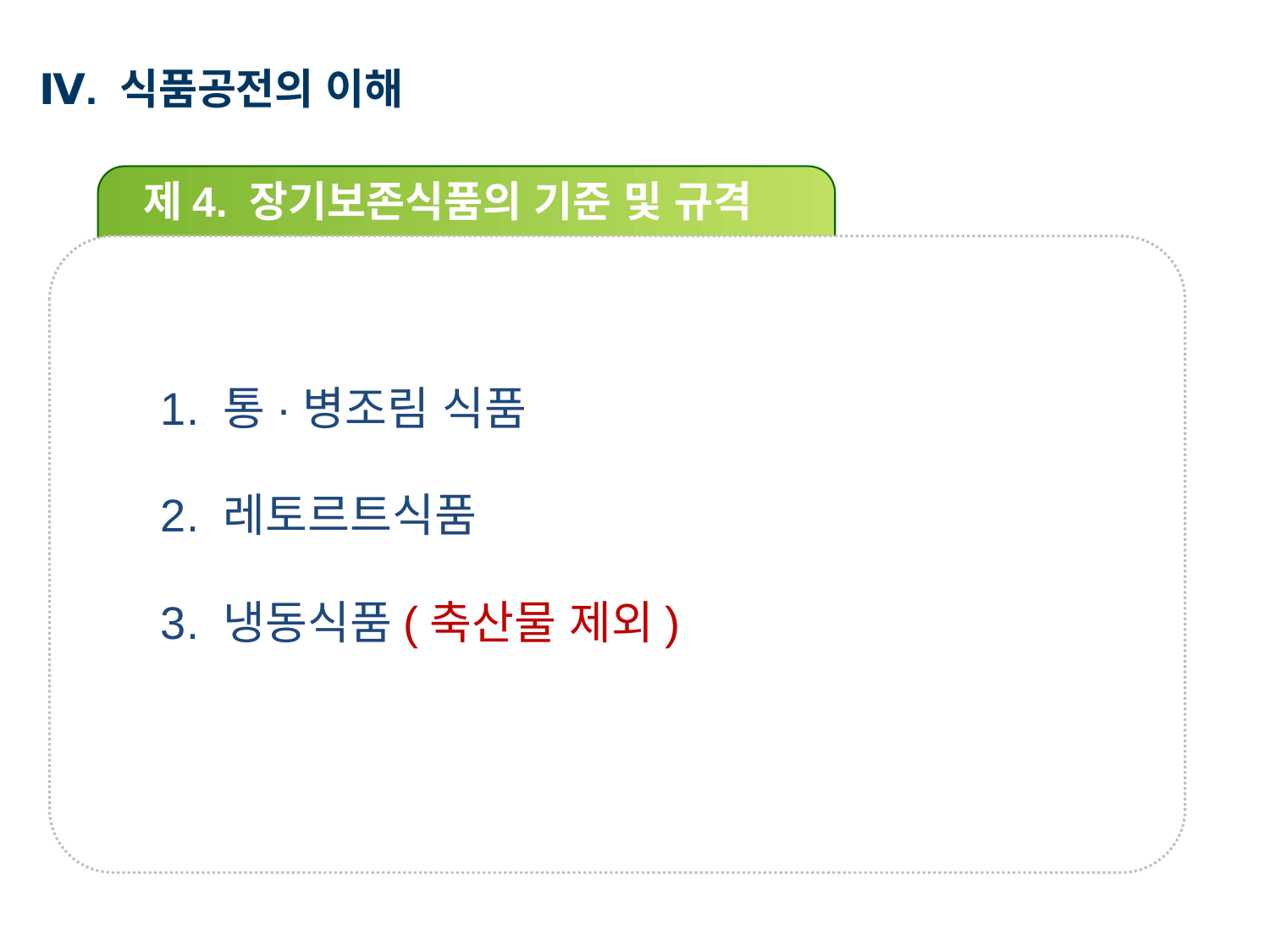

Ⅳ. 식품공전의 이해
제4. 장기보존식품의 기준 및 규격

     1. 통·병조림 식품

     2. 레토르트식품

     3. 냉동식품(축산물 제외)